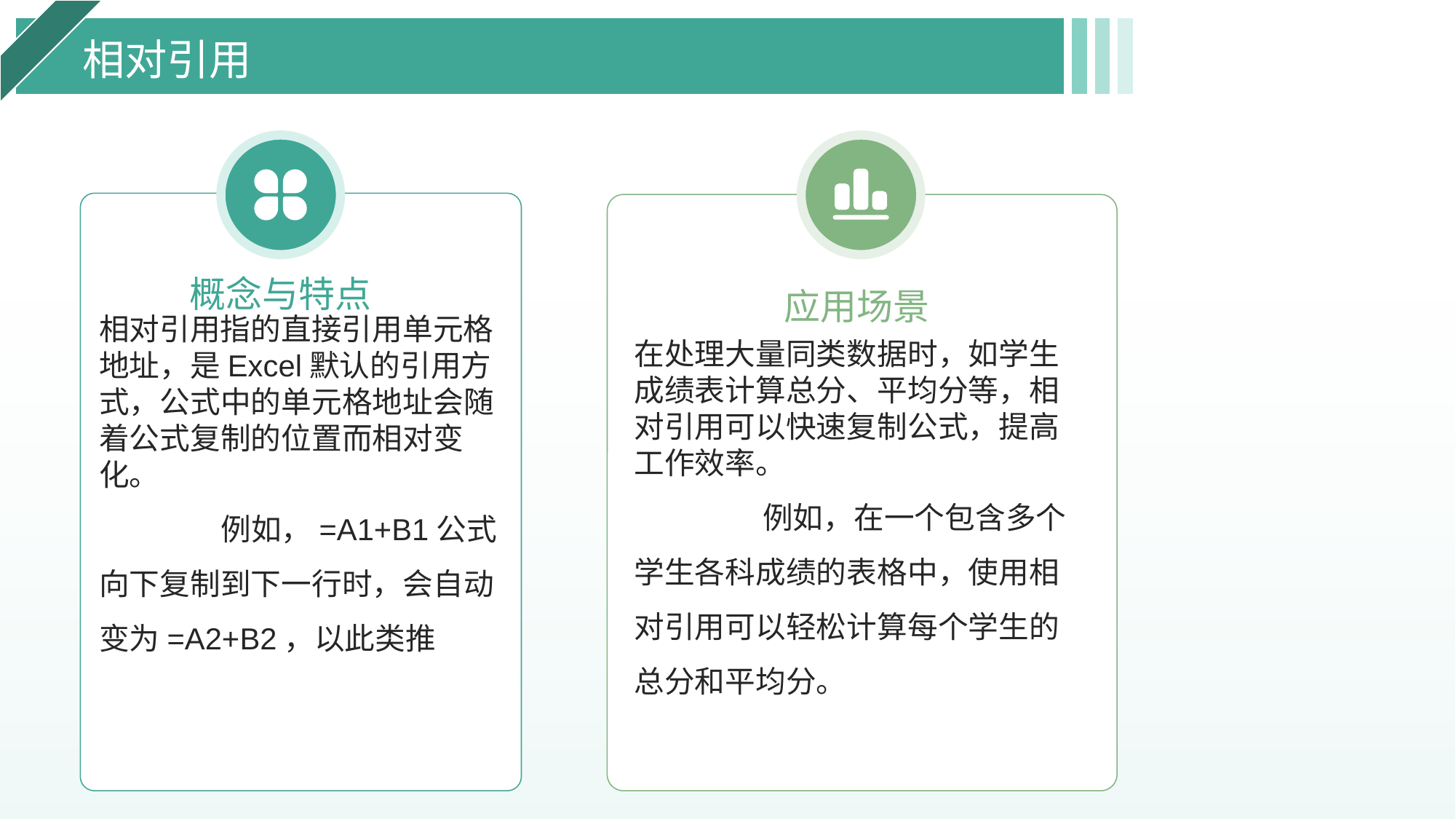

相对引用

概念与特点
应用场景
相对引用指的直接引用单元格地址，是Excel默认的引用方式，公式中的单元格地址会随着公式复制的位置而相对变化。
        例如，=A1+B1公式向下复制到下一行时，会自动变为=A2+B2，以此类推
在处理大量同类数据时，如学生成绩表计算总分、平均分等，相对引用可以快速复制公式，提高工作效率。
         例如，在一个包含多个学生各科成绩的表格中，使用相对引用可以轻松计算每个学生的总分和平均分。